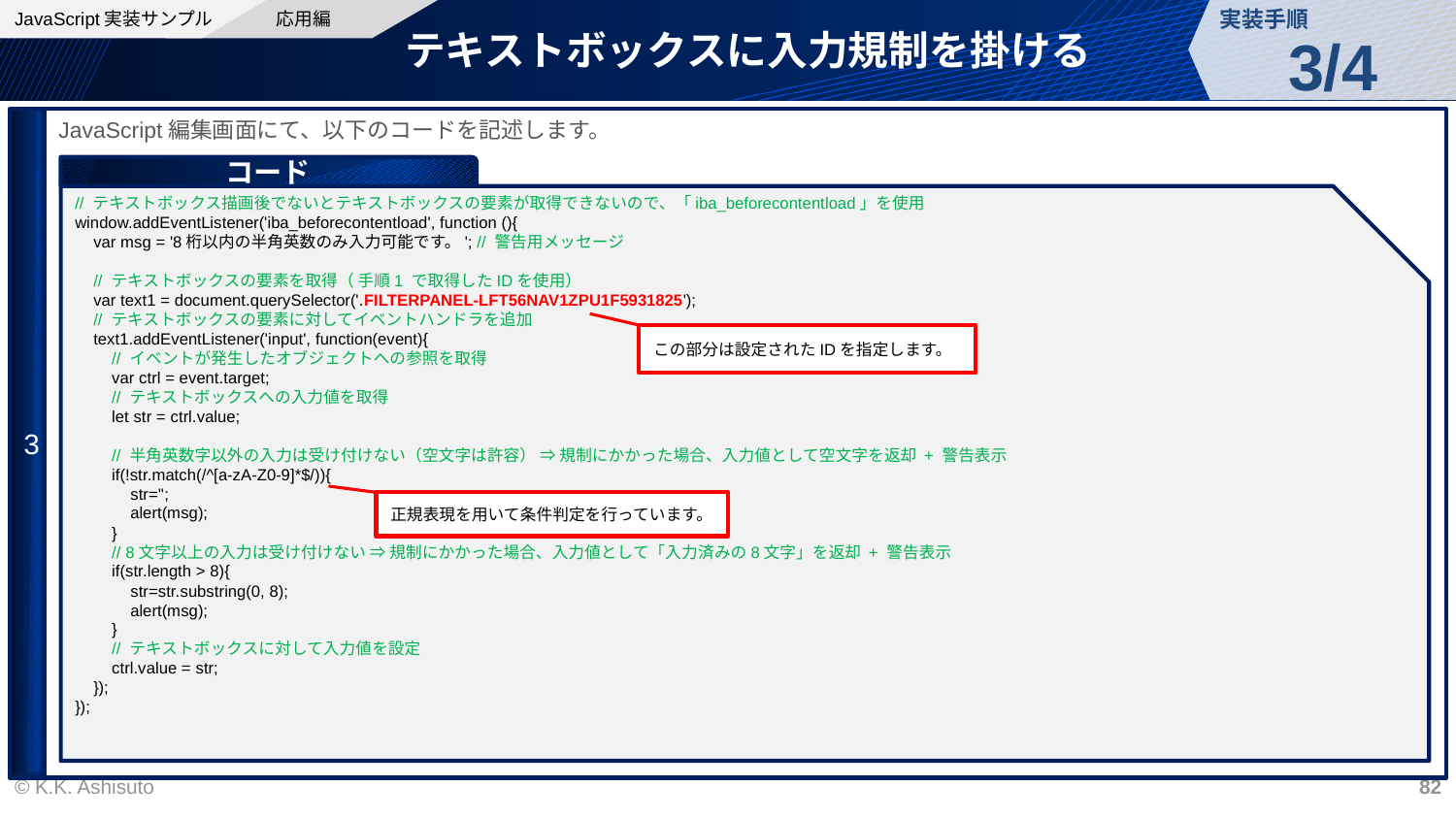

応用編
実装手順
JavaScript実装サンプル
　テキストボックスに入力規制を掛ける

3/4

3

JavaScript編集画面にて、以下のコードを記述します。
コード
// テキストボックス描画後でないとテキストボックスの要素が取得できないので、「iba_beforecontentload」を使用
window.addEventListener('iba_beforecontentload', function (){
    var msg = '8桁以内の半角英数のみ入力可能です。'; // 警告用メッセージ

    // テキストボックスの要素を取得（ 手順1 で取得したIDを使用）
    var text1 = document.querySelector('.FILTERPANEL-LFT56NAV1ZPU1F5931825');
    // テキストボックスの要素に対してイベントハンドラを追加
    text1.addEventListener('input', function(event){
        // イベントが発生したオブジェクトへの参照を取得
        var ctrl = event.target;
        // テキストボックスへの入力値を取得
        let str = ctrl.value;

        // 半角英数字以外の入力は受け付けない（空文字は許容） ⇒ 規制にかかった場合、入力値として空文字を返却 + 警告表示
        if(!str.match(/^[a-zA-Z0-9]*$/)){
            str='';
            alert(msg);
        }
        // 8文字以上の入力は受け付けない ⇒ 規制にかかった場合、入力値として「入力済みの8文字」を返却 + 警告表示
        if(str.length > 8){
            str=str.substring(0, 8);
            alert(msg);
        }
        // テキストボックスに対して入力値を設定
        ctrl.value = str;
    });
});

この部分は設定されたIDを指定します。
正規表現を用いて条件判定を行っています。
© K.K. Ashisuto
82